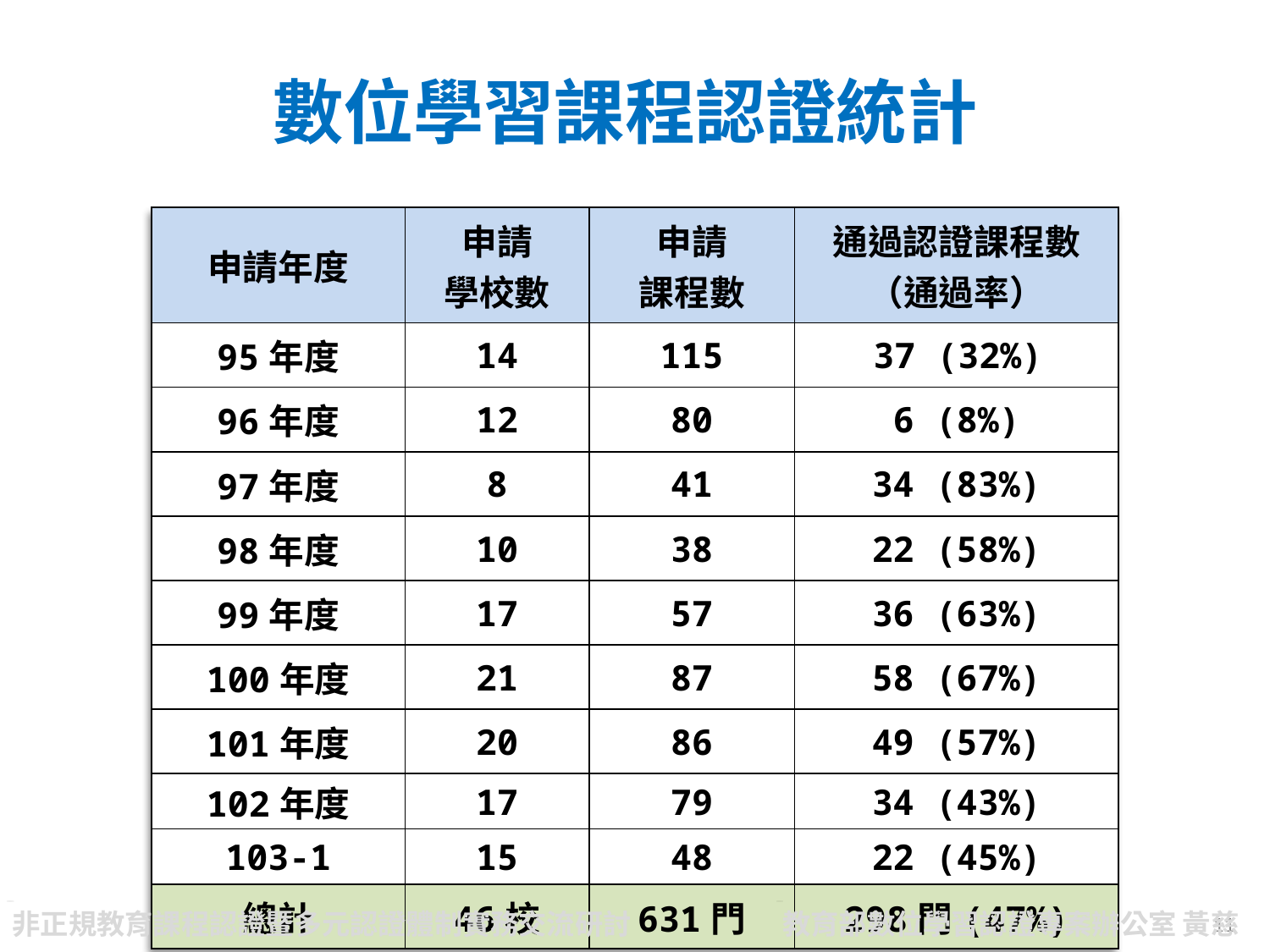

數位學習課程認證統計
| 申請年度 | 申請 學校數 | 申請 課程數 | 通過認證課程數 （通過率） |
| --- | --- | --- | --- |
| 95年度 | 14 | 115 | 37 (32%) |
| 96年度 | 12 | 80 | 6 (8%) |
| 97年度 | 8 | 41 | 34 (83%) |
| 98年度 | 10 | 38 | 22 (58%) |
| 99年度 | 17 | 57 | 36 (63%) |
| 100年度 | 21 | 87 | 58 (67%) |
| 101年度 | 20 | 86 | 49 (57%) |
| 102年度 | 17 | 79 | 34 (43%) |
| 103-1 | 15 | 48 | 22 (45%) |
| 總計 | 46校 | 631門 | 298門(47%) |

11
非正規教育課程認證暨多元認證體制實務交流研討
教育部數位學習認證專案辦公室 黃慈